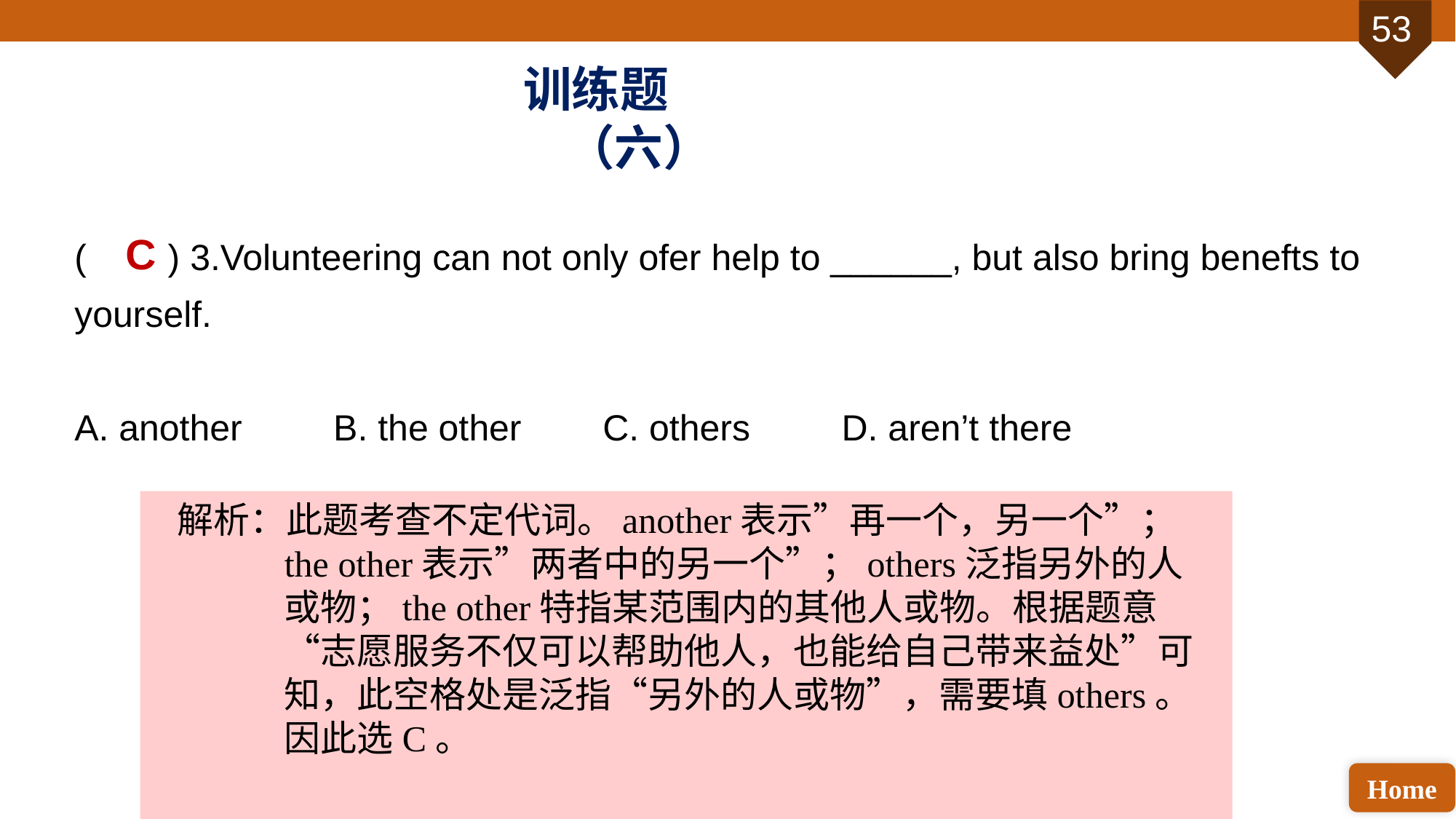

训练题（六）
(        ) 3.Volunteering can not only ofer help to ______, but also bring benefts to yourself.

A. another         B. the other        C. others         D. aren’t there
C

解析：此题考查不定代词。another表示”再一个，另一个”；the other表示”两者中的另一个”；others泛指另外的人或物；the other特指某范围内的其他人或物。根据题意“志愿服务不仅可以帮助他人，也能给自己带来益处”可知，此空格处是泛指“另外的人或物”，需要填others。因此选C。